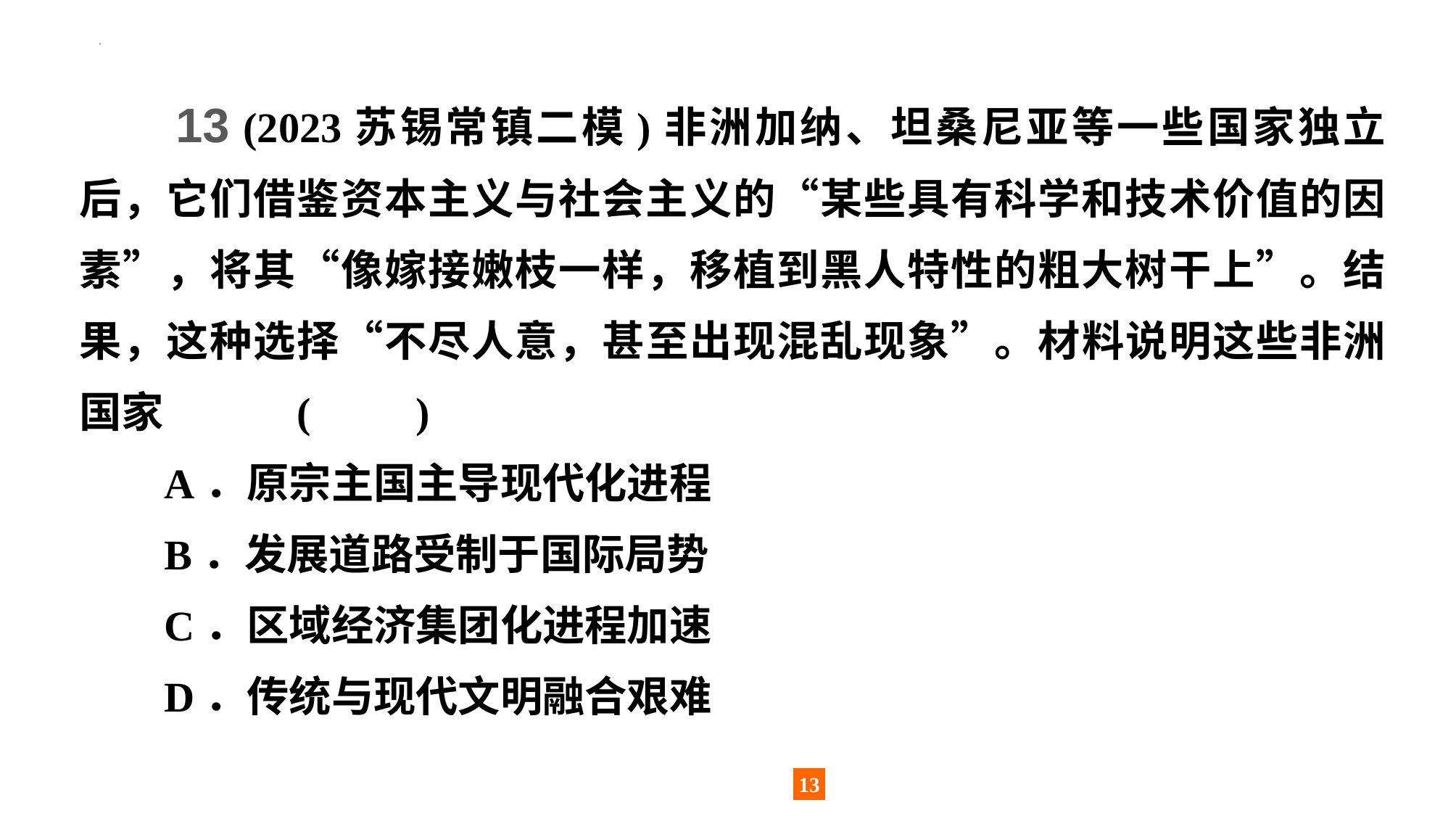

13 (2023苏锡常镇二模)非洲加纳、坦桑尼亚等一些国家独立后，它们借鉴资本主义与社会主义的“某些具有科学和技术价值的因素”，将其“像嫁接嫩枝一样，移植到黑人特性的粗大树干上”。结果，这种选择“不尽人意，甚至出现混乱现象”。材料说明这些非洲国家		(　　)
A．原宗主国主导现代化进程
B．发展道路受制于国际局势
C．区域经济集团化进程加速
D．传统与现代文明融合艰难
13